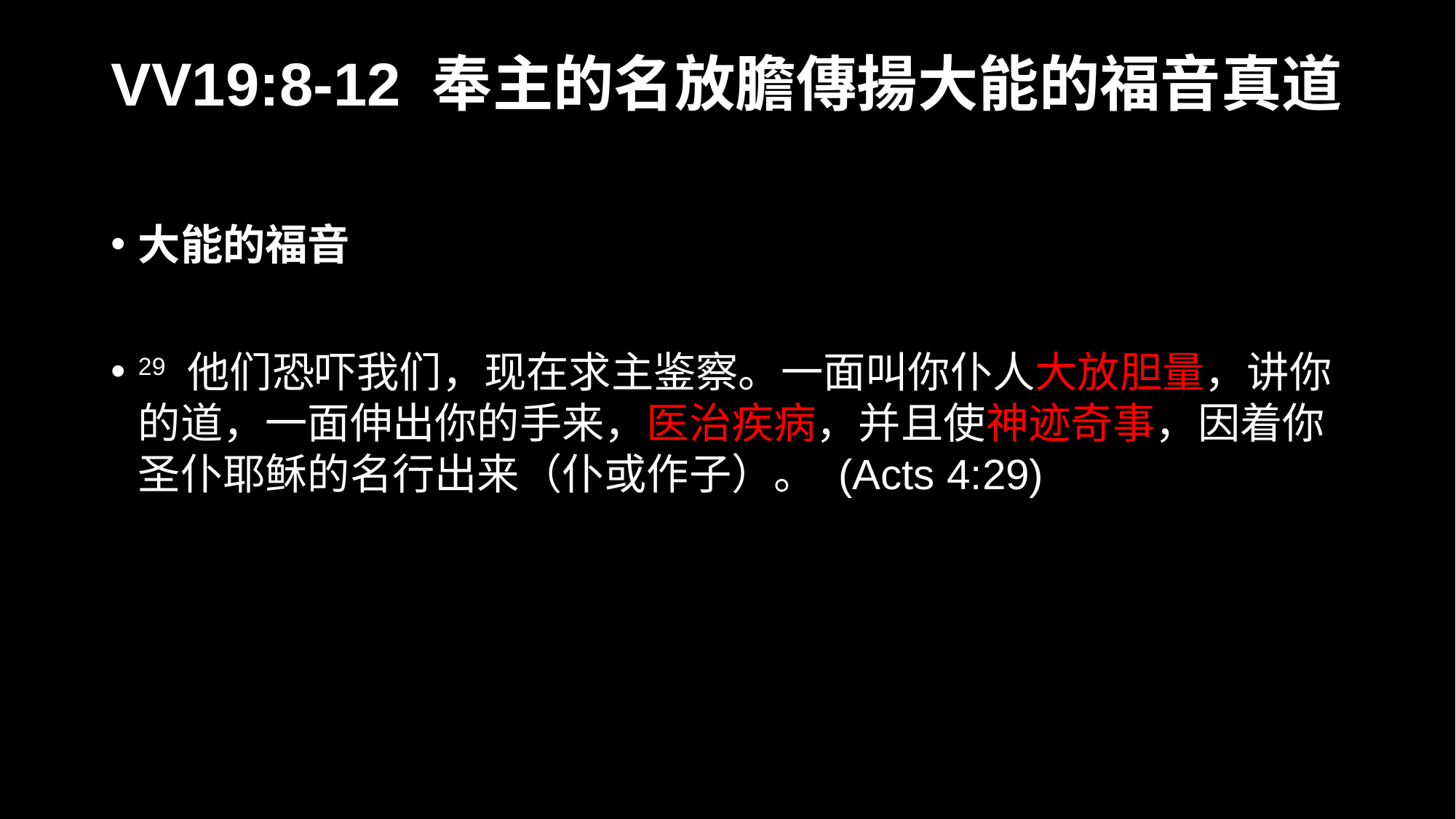

# VV19:8-12 奉主的名放膽傳揚大能的福音真道
大能的福音

29 他们恐吓我们，现在求主鉴察。一面叫你仆人大放胆量，讲你的道，一面伸出你的手来，医治疾病，并且使神迹奇事，因着你圣仆耶稣的名行出来（仆或作子）。 (Acts 4:29)